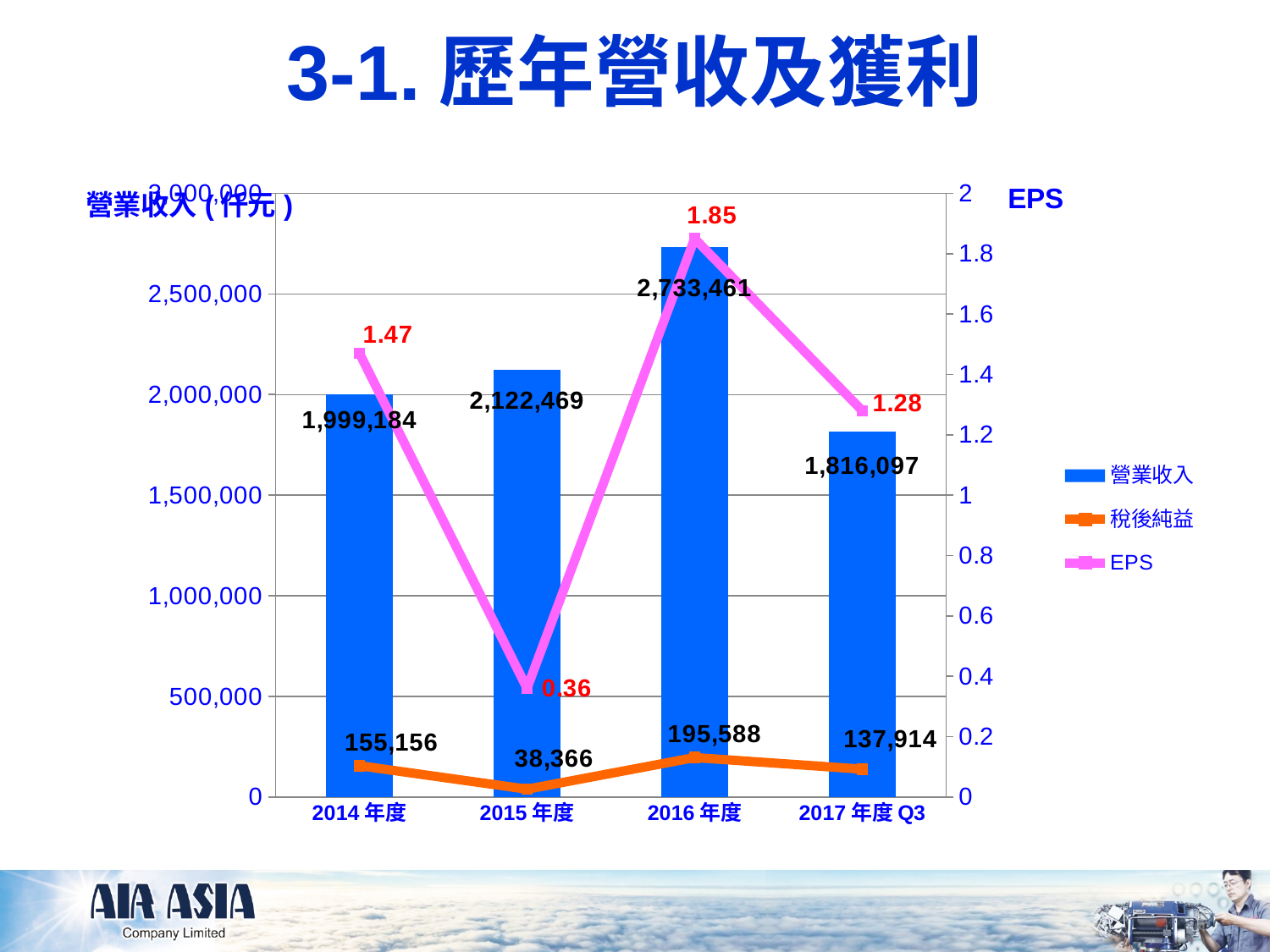

3-1.歷年營收及獲利

### Chart:

| Category | 營業收入 | 稅後純益 | EPS |
|---|---|---|---|
| 2014年度 | 1999184.0 | 155156.0 | 1.47 |
| 2015年度 | 2122469.0 | 38366.0 | 0.36 |
| 2016年度 | 2733461.0 | 195588.0 | 1.85 |
| 2017年度Q3 | 1816097.0 | 137914.0 | 1.28 |